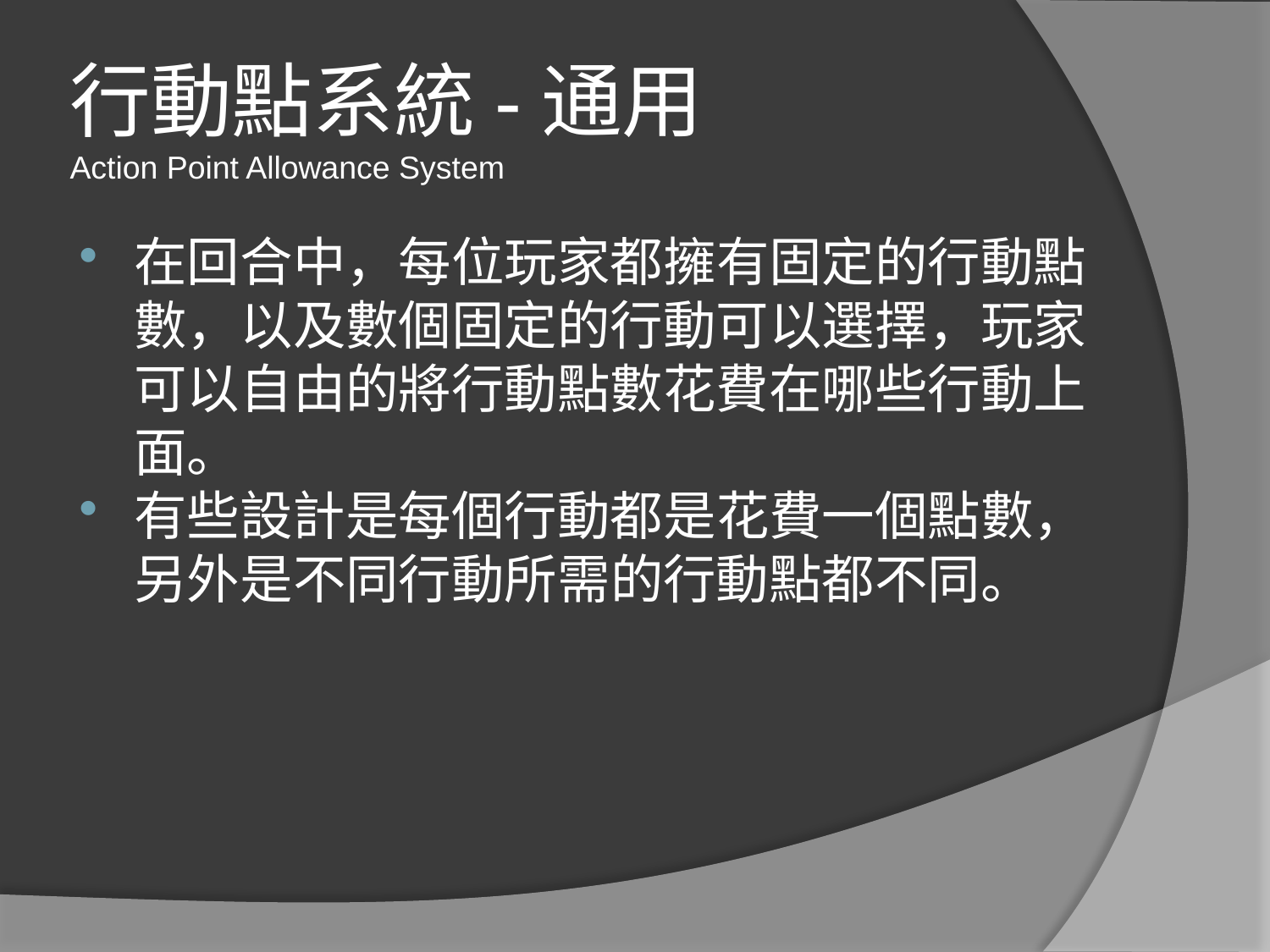

行動點系統-通用
Action Point Allowance System
在回合中，每位玩家都擁有固定的行動點數，以及數個固定的行動可以選擇，玩家可以自由的將行動點數花費在哪些行動上面。
有些設計是每個行動都是花費一個點數，另外是不同行動所需的行動點都不同。